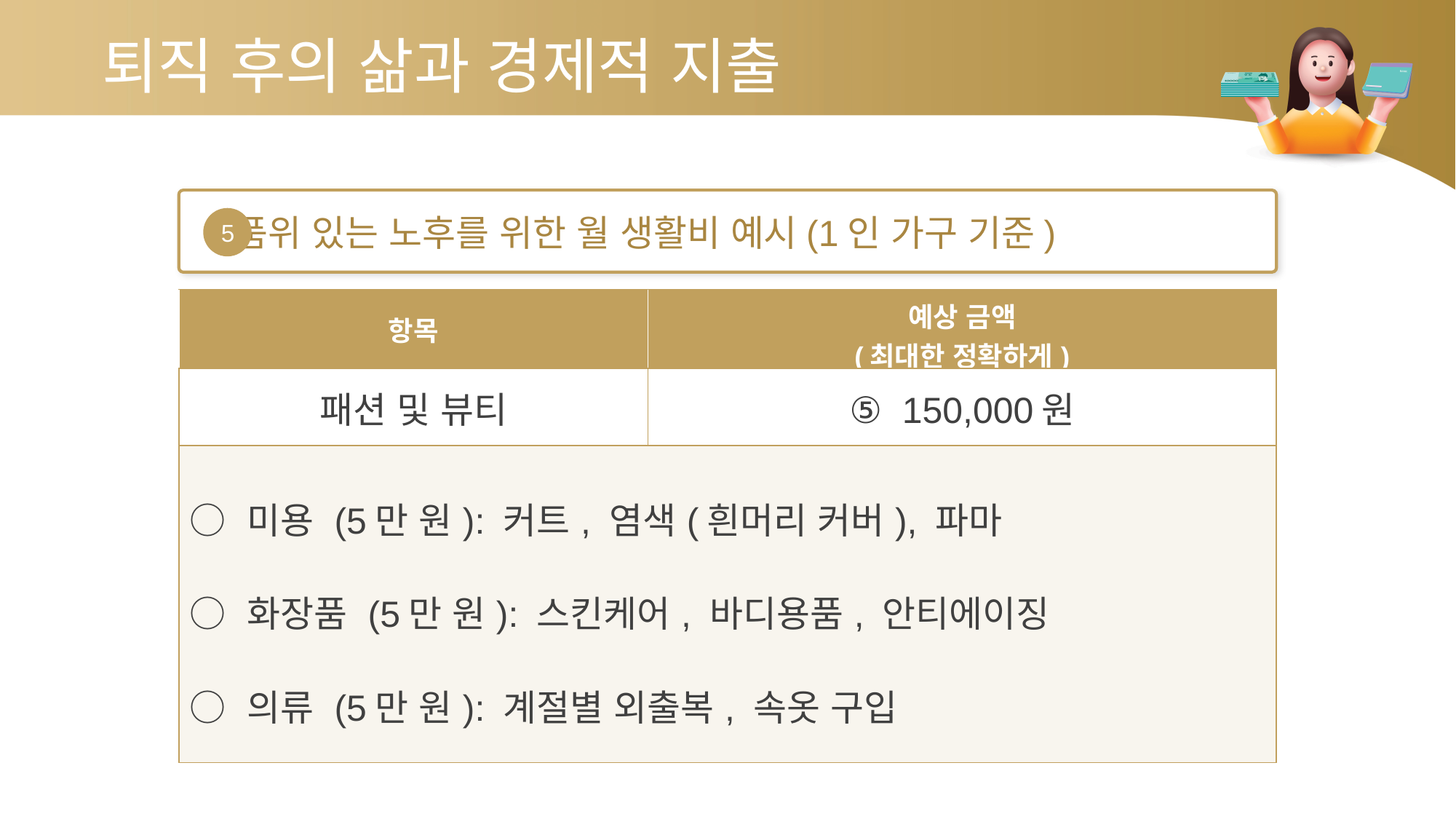

퇴직 후의 삶과 경제적 지출

품위 있는 노후를 위한 월 생활비 예시(1인 가구 기준)
5
| 항목 | 예상 금액 (최대한 정확하게) |
| --- | --- |
| 패션 및 뷰티 | ⑤ 150,000원 |
| ○ 미용 (5만 원): 커트, 염색(흰머리 커버), 파마 ○ 화장품 (5만 원): 스킨케어, 바디용품, 안티에이징 ○ 의류 (5만 원): 계절별 외출복, 속옷 구입 |  |